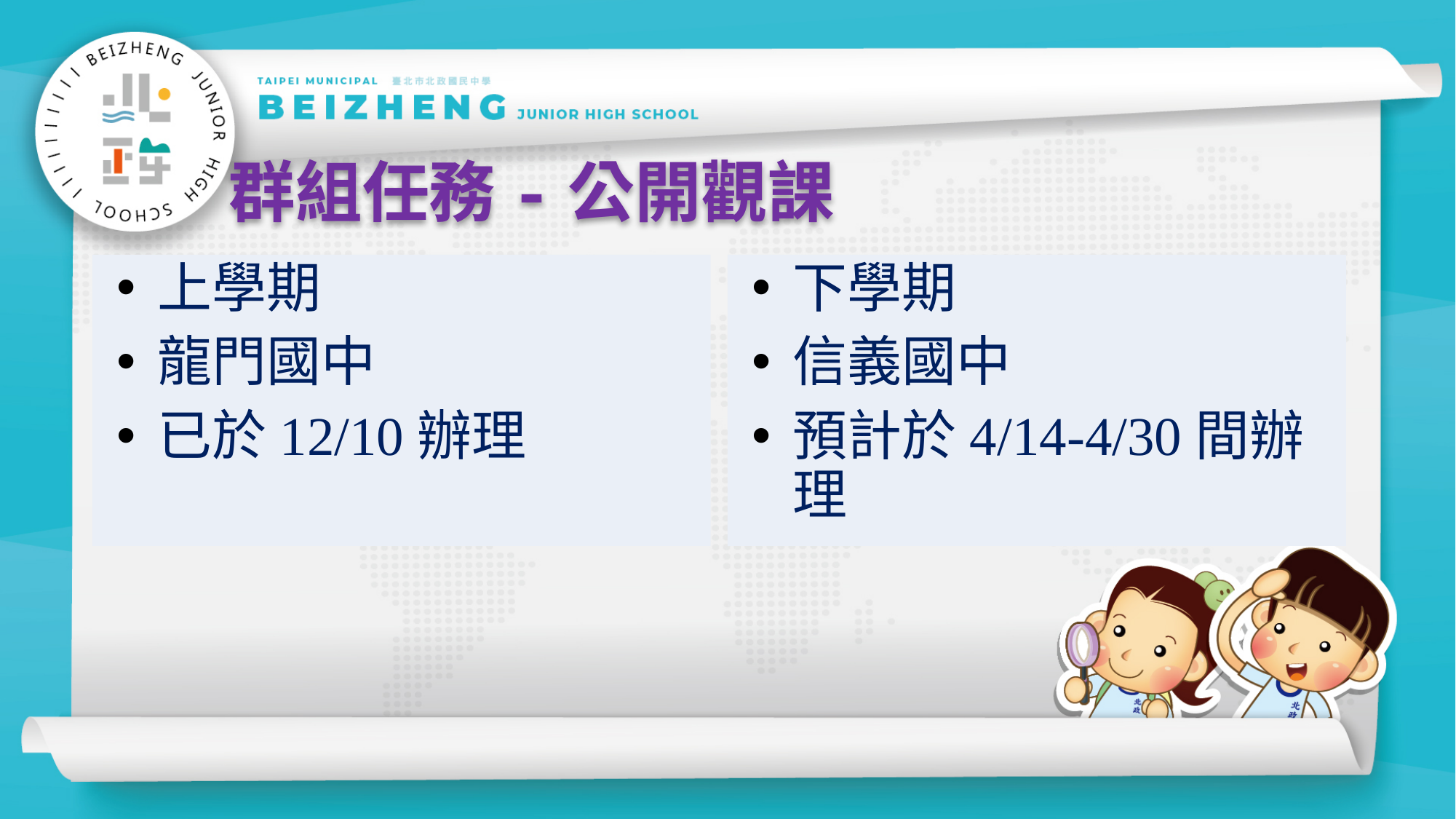

# 群組任務-公開觀課
下學期
信義國中
預計於4/14-4/30間辦理
上學期
龍門國中
已於12/10辦理